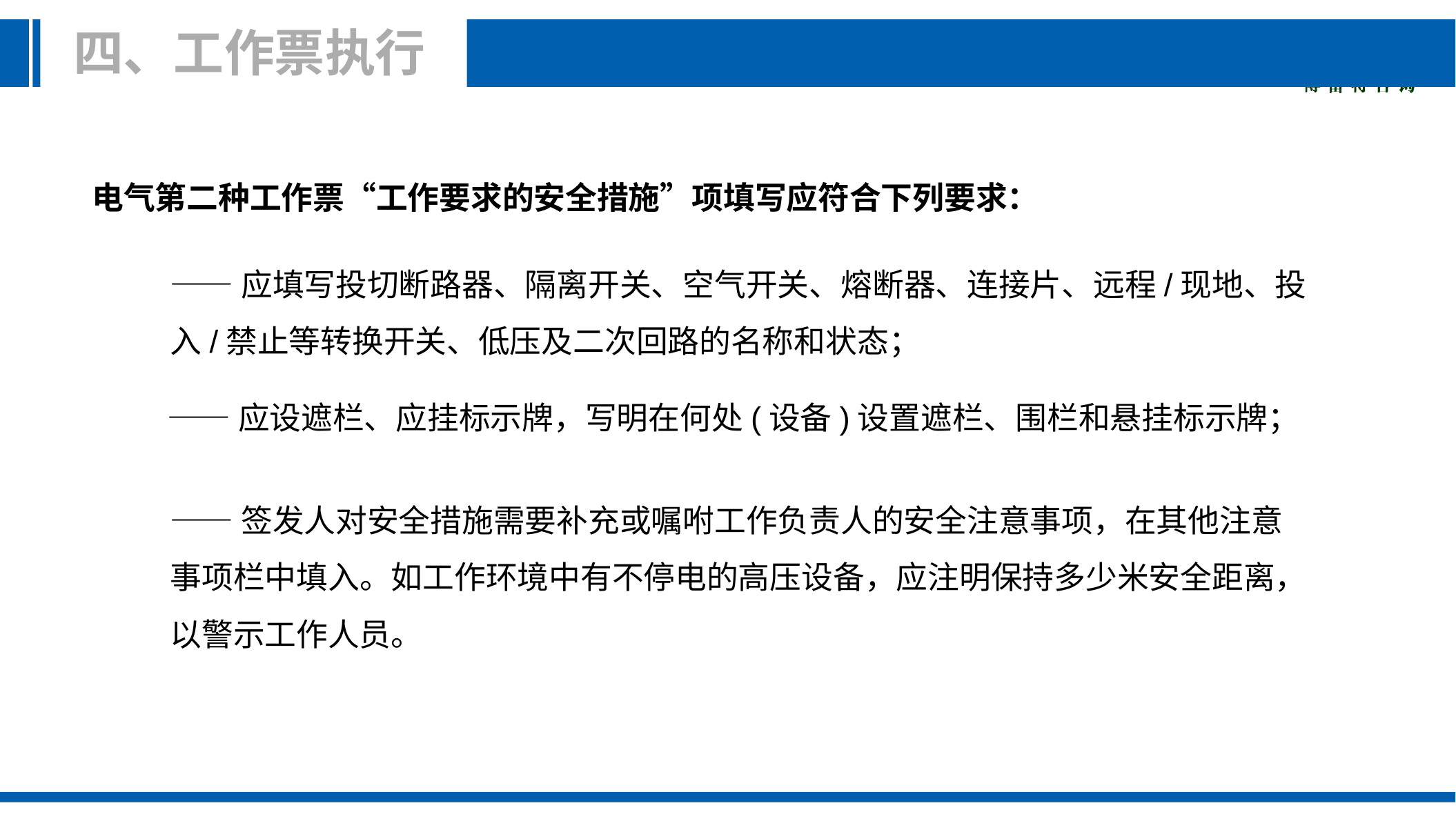

四、工作票执行
电气第二种工作票“工作要求的安全措施”项填写应符合下列要求：
——应填写投切断路器、隔离开关、空气开关、熔断器、连接片、远程/现地、投入/禁止等转换开关、低压及二次回路的名称和状态；
——应设遮栏、应挂标示牌，写明在何处(设备)设置遮栏、围栏和悬挂标示牌；
——签发人对安全措施需要补充或嘱咐工作负责人的安全注意事项，在其他注意事项栏中填入。如工作环境中有不停电的高压设备，应注明保持多少米安全距离，以警示工作人员。